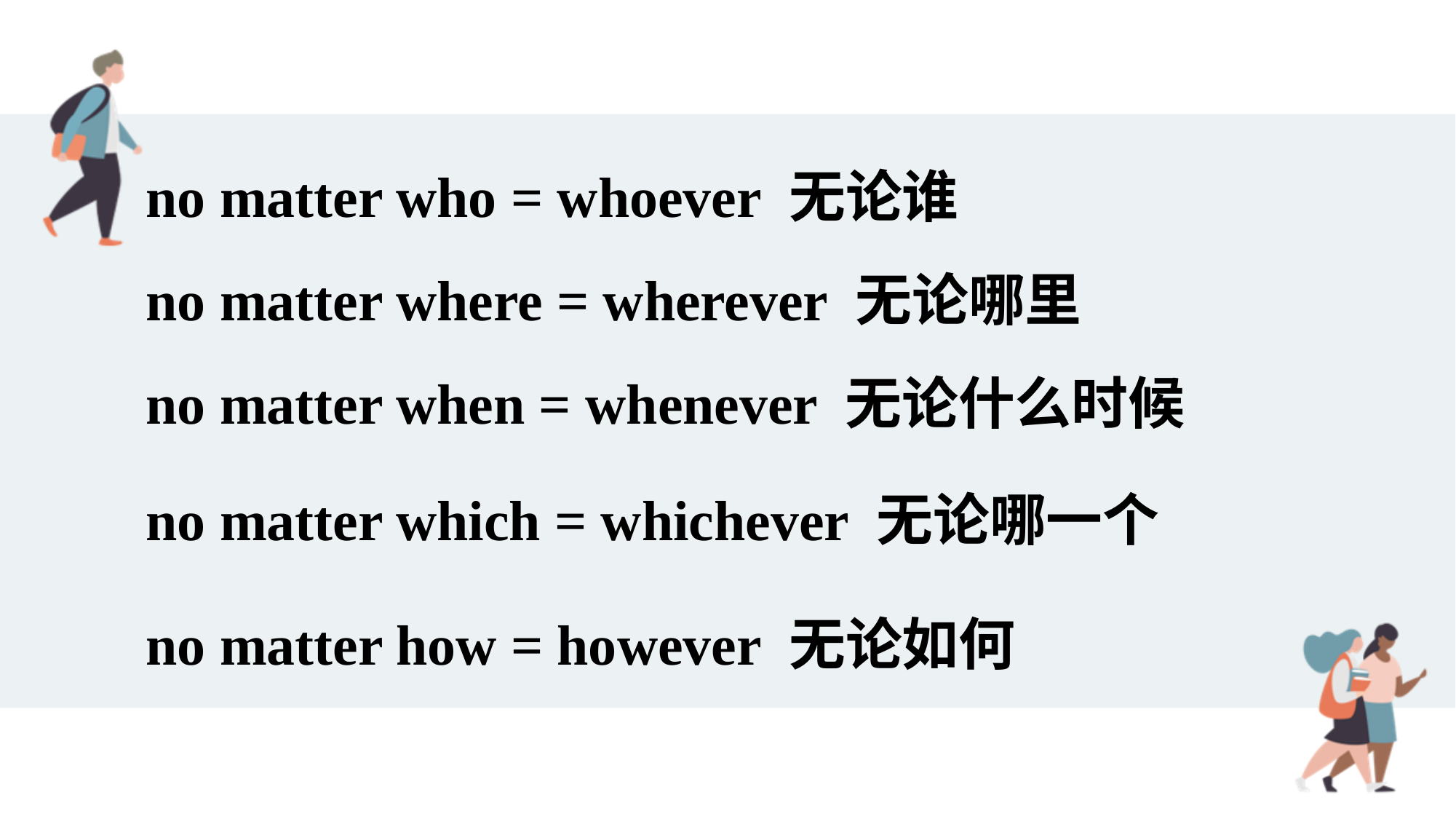

no matter who = whoever 无论谁
no matter where = wherever 无论哪里
no matter when = whenever 无论什么时候
no matter which = whichever 无论哪一个
no matter how = however 无论如何